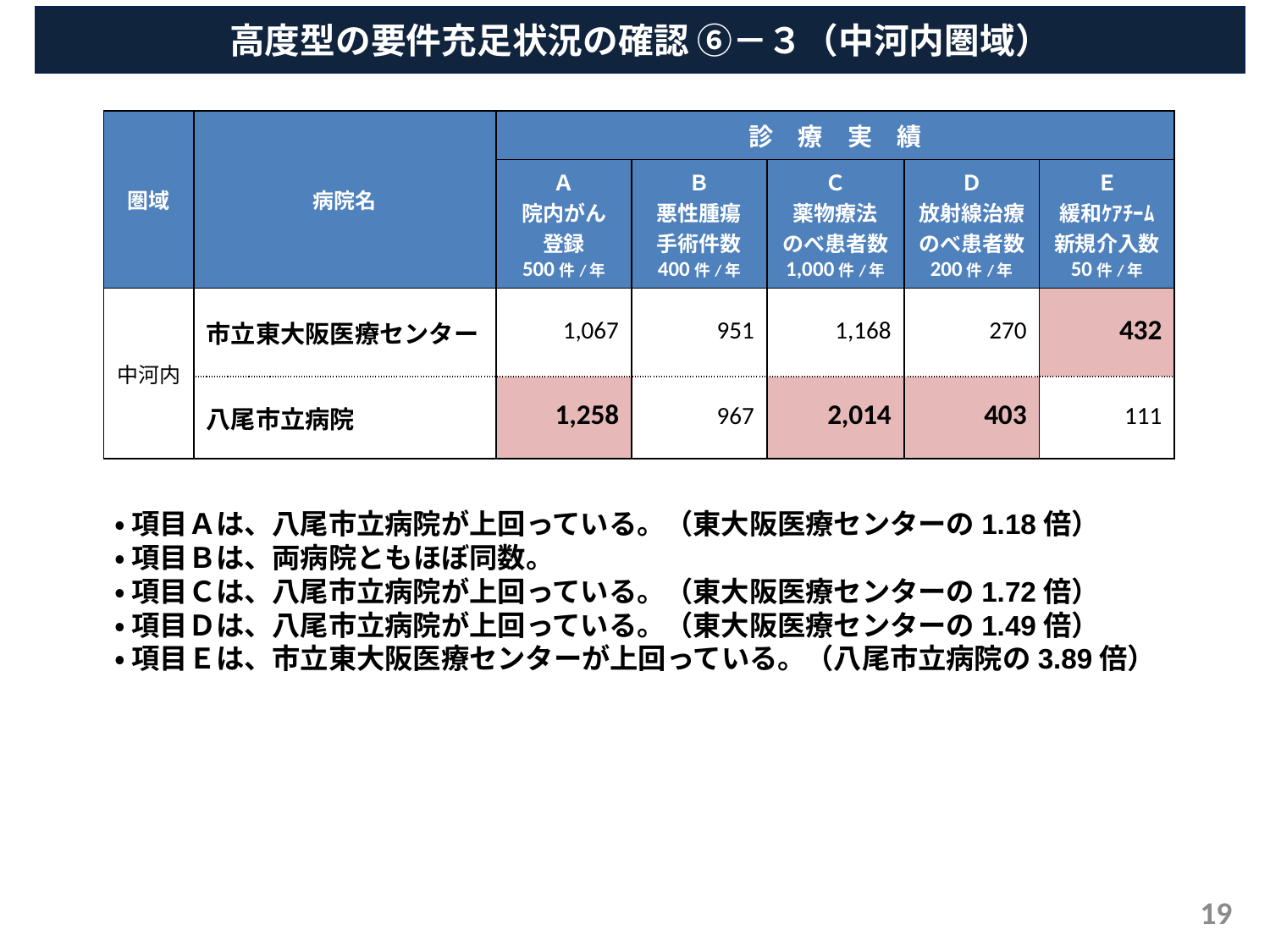

高度型の要件充足状況の確認 ⑥－３（中河内圏域）
| 圏域 | 病院名 | 診　療　実　績 |  |  |  |  |
| --- | --- | --- | --- | --- | --- | --- |
|  |  | Ａ 院内がん 登録 500件/年 | Ｂ 悪性腫瘍 手術件数 400件/年 | Ｃ 薬物療法 のべ患者数 1,000件/年 | Ｄ 放射線治療のべ患者数 200件/年 | Ｅ 緩和ｹｱﾁｰﾑ新規介入数 50件/年 |
| 中河内 | 市立東大阪医療センター | 1,067 | 951 | 1,168 | 270 | 432 |
|  | 八尾市立病院 | 1,258 | 967 | 2,014 | 403 | 111 |
・ 項目Ａは、八尾市立病院が上回っている。（東大阪医療センターの1.18倍）
・ 項目Ｂは、両病院ともほぼ同数。
・ 項目Ｃは、八尾市立病院が上回っている。（東大阪医療センターの1.72倍）
・ 項目Ｄは、八尾市立病院が上回っている。（東大阪医療センターの1.49倍）
・ 項目Ｅは、市立東大阪医療センターが上回っている。（八尾市立病院の3.89倍）
19